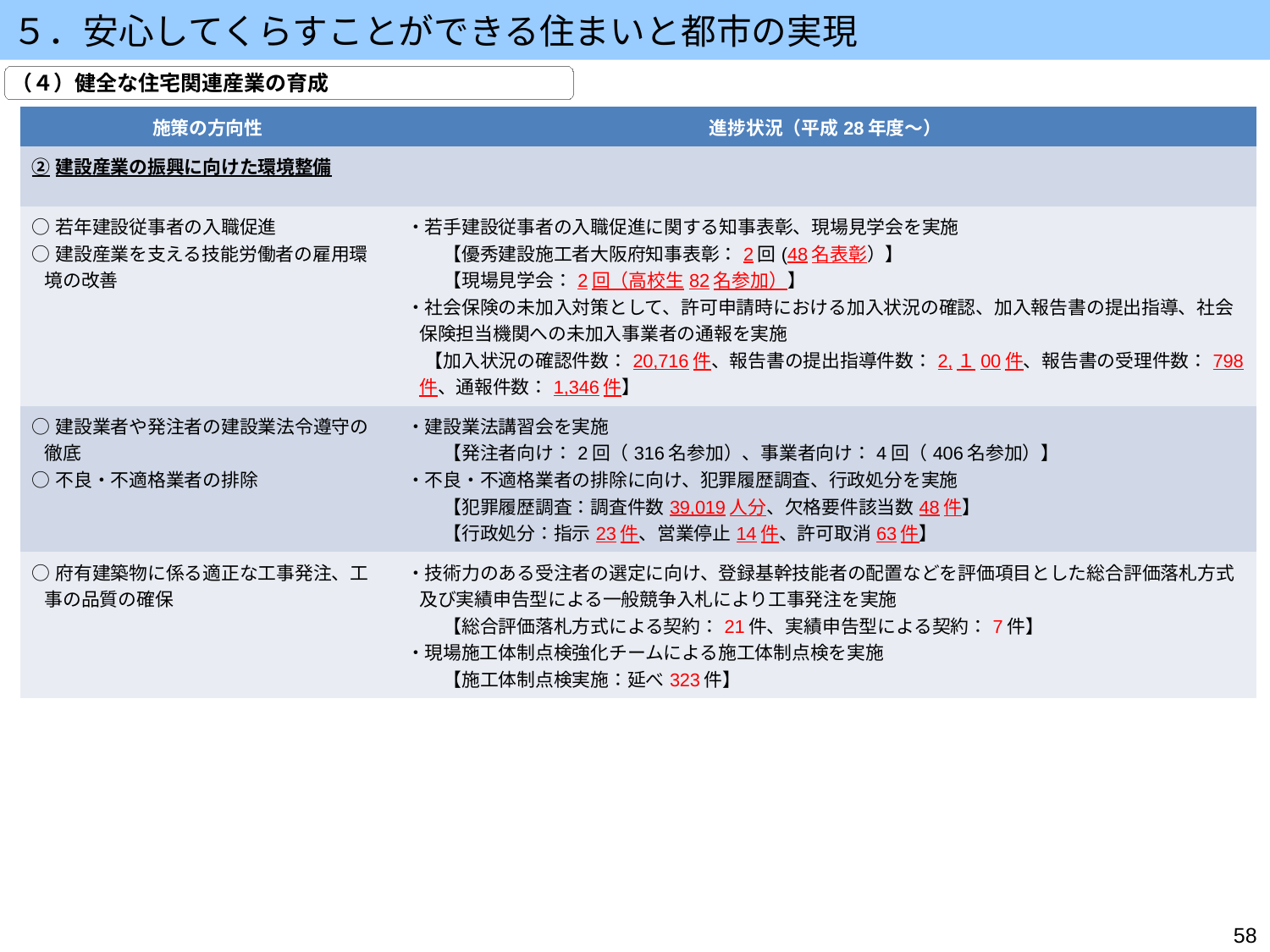

５．安心してくらすことができる住まいと都市の実現
（４）健全な住宅関連産業の育成
| 施策の方向性 | 進捗状況（平成28年度～） |
| --- | --- |
| ②建設産業の振興に向けた環境整備 |  |
| ○若年建設従事者の入職促進 ○建設産業を支える技能労働者の雇用環境の改善 | ・若手建設従事者の入職促進に関する知事表彰、現場見学会を実施 　　【優秀建設施工者大阪府知事表彰：2回(48名表彰）】 　　【現場見学会：2回（高校生82名参加）】 ・社会保険の未加入対策として、許可申請時における加入状況の確認、加入報告書の提出指導、社会保険担当機関への未加入事業者の通報を実施 　【加入状況の確認件数：20,716件、報告書の提出指導件数：2,１00件、報告書の受理件数：798件、通報件数：1,346件】 |
| ○建設業者や発注者の建設業法令遵守の徹底 ○不良・不適格業者の排除 | ・建設業法講習会を実施 　　【発注者向け：2回（316名参加）、事業者向け：4回（406名参加）】 ・不良・不適格業者の排除に向け、犯罪履歴調査、行政処分を実施 　　【犯罪履歴調査：調査件数39,019人分、欠格要件該当数48件】 　　【行政処分：指示23件、営業停止14件、許可取消63件】 |
| ○府有建築物に係る適正な工事発注、工事の品質の確保 | ・技術力のある受注者の選定に向け、登録基幹技能者の配置などを評価項目とした総合評価落札方式及び実績申告型による一般競争入札により工事発注を実施 　　【総合評価落札方式による契約：21件、実績申告型による契約：7件】 ・現場施工体制点検強化チームによる施工体制点検を実施 　　【施工体制点検実施：延べ323件】 |
58